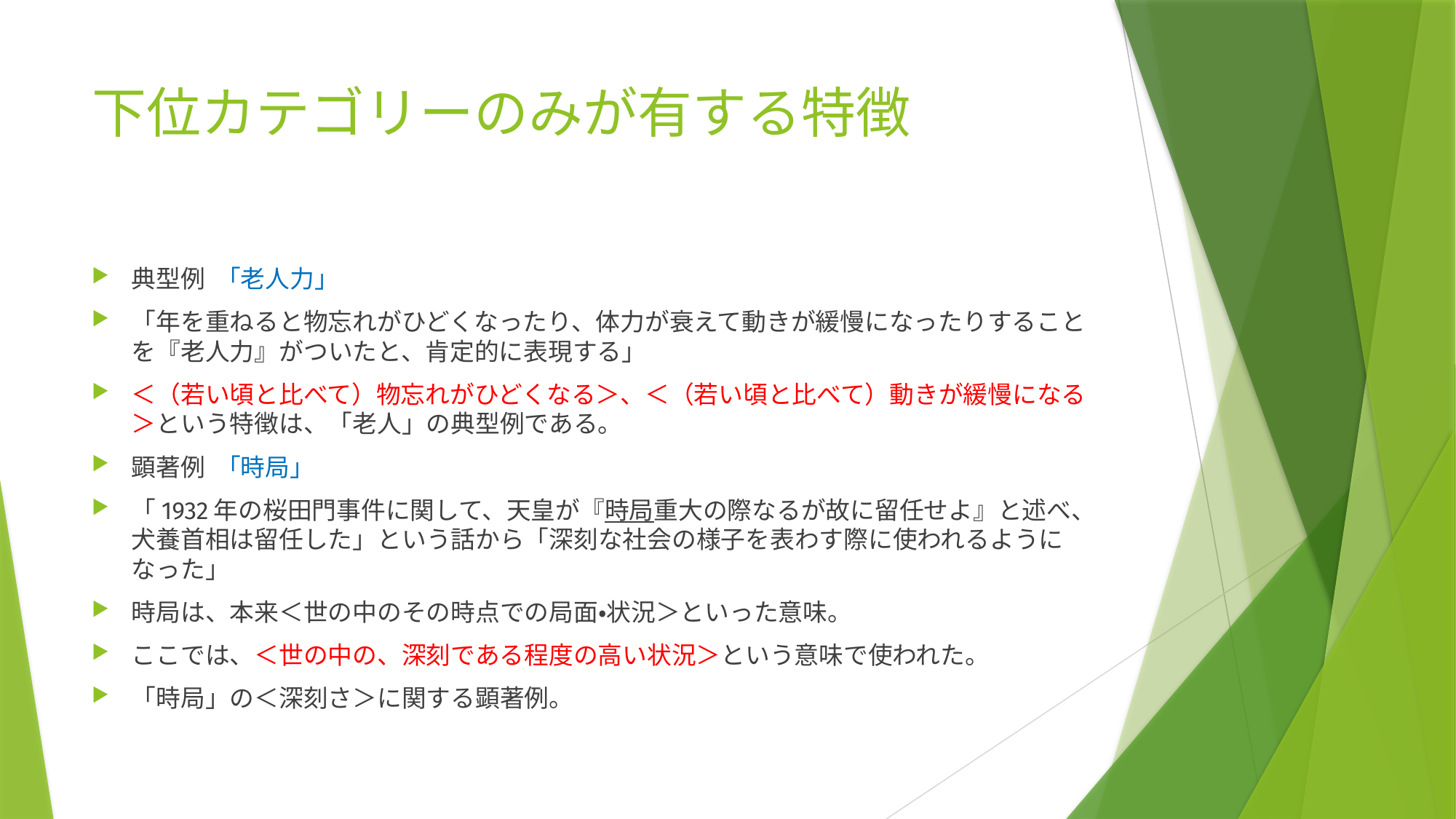

# 下位カテゴリーのみが有する特徴
典型例  「老人力」
「年を重ねると物忘れがひどくなったり、体力が衰えて動きが緩慢になったりすることを『老人力』がついたと、肯定的に表現する」
＜（若い頃と比べて）物忘れがひどくなる＞、＜（若い頃と比べて）動きが緩慢になる＞という特徴は、「老人」の典型例である。
顕著例  「時局」
「1932年の桜田門事件に関して、天皇が『時局重大の際なるが故に留任せよ』と述べ、犬養首相は留任した」という話から「深刻な社会の様子を表わす際に使われるようになった」
時局は、本来＜世の中のその時点での局面・状況＞といった意味。
ここでは、＜世の中の、深刻である程度の高い状況＞という意味で使われた。
「時局」の＜深刻さ＞に関する顕著例。